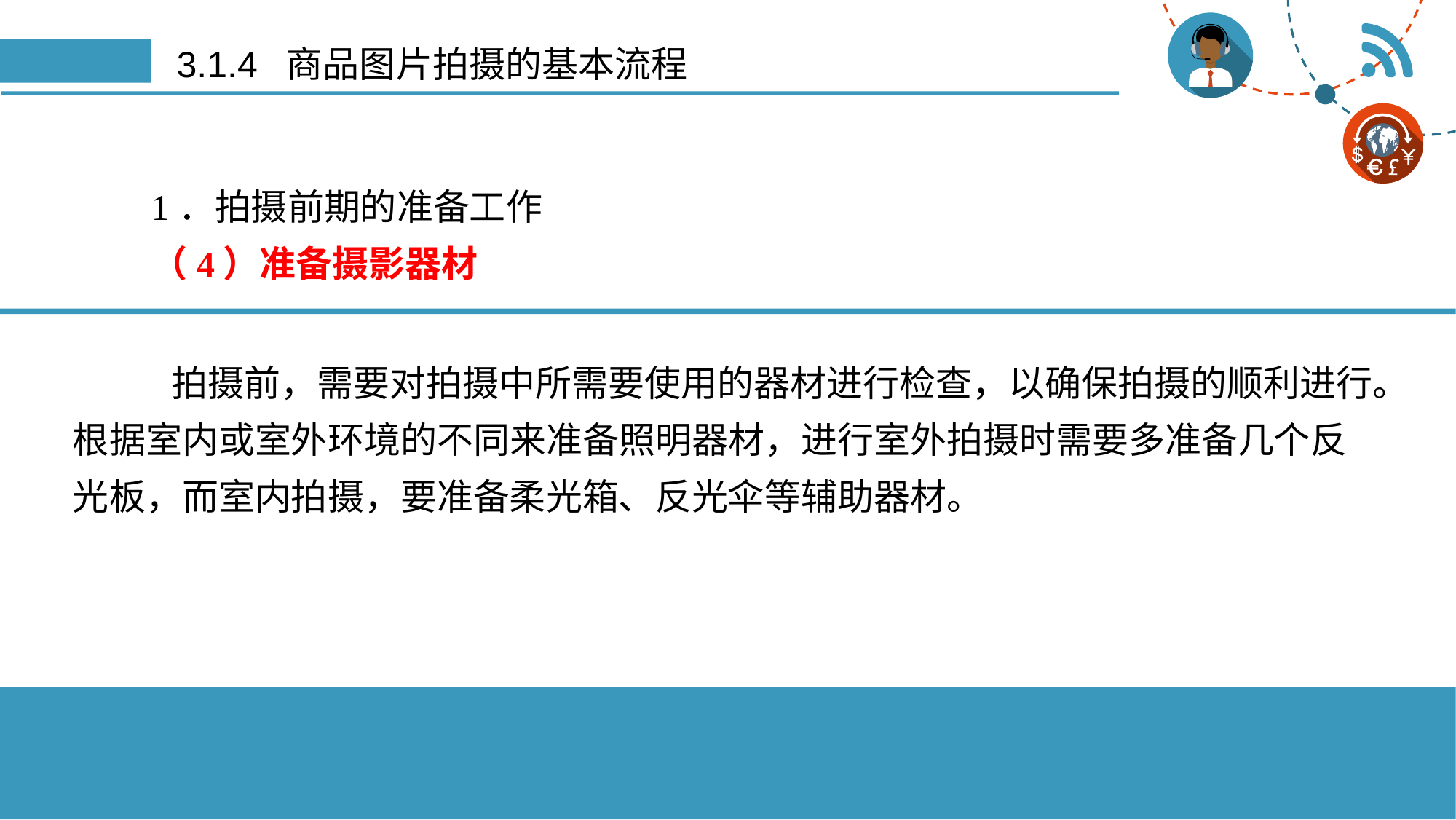

# 3.1.4  商品图片拍摄的基本流程
1．拍摄前期的准备工作
（4）准备摄影器材

           拍摄前，需要对拍摄中所需要使用的器材进行检查，以确保拍摄的顺利进行。根据室内或室外环境的不同来准备照明器材，进行室外拍摄时需要多准备几个反光板，而室内拍摄，要准备柔光箱、反光伞等辅助器材。